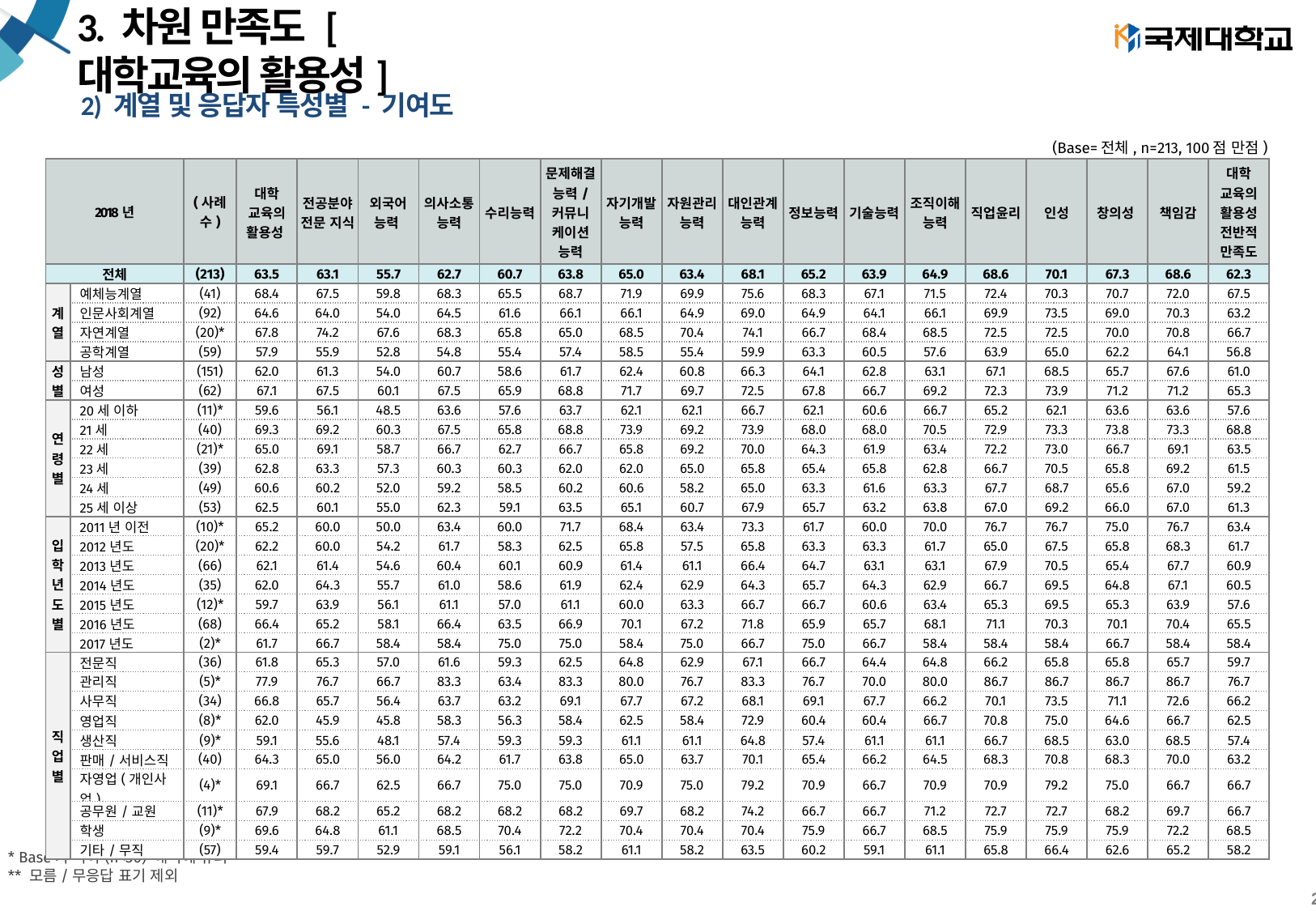

# 3. 차원 만족도 [대학교육의 활용성]
2) 계열 및 응답자 특성별 - 기여도
(Base=전체, n=213, 100점 만점)
| 2018년 |  | (사례수) | 대학 교육의 활용성 | 전공분야 전문 지식 | 외국어 능력 | 의사소통능력 | 수리능력 | 문제해결능력/ 커뮤니 케이션 능력 | 자기개발능력 | 자원관리능력 | 대인관계능력 | 정보능력 | 기술능력 | 조직이해능력 | 직업윤리 | 인성 | 창의성 | 책임감 | 대학 교육의 활용성 전반적 만족도 |
| --- | --- | --- | --- | --- | --- | --- | --- | --- | --- | --- | --- | --- | --- | --- | --- | --- | --- | --- | --- |
| 전체 |  | (213) | 63.5 | 63.1 | 55.7 | 62.7 | 60.7 | 63.8 | 65.0 | 63.4 | 68.1 | 65.2 | 63.9 | 64.9 | 68.6 | 70.1 | 67.3 | 68.6 | 62.3 |
| 계열 | 예체능계열 | (41) | 68.4 | 67.5 | 59.8 | 68.3 | 65.5 | 68.7 | 71.9 | 69.9 | 75.6 | 68.3 | 67.1 | 71.5 | 72.4 | 70.3 | 70.7 | 72.0 | 67.5 |
|  | 인문사회계열 | (92) | 64.6 | 64.0 | 54.0 | 64.5 | 61.6 | 66.1 | 66.1 | 64.9 | 69.0 | 64.9 | 64.1 | 66.1 | 69.9 | 73.5 | 69.0 | 70.3 | 63.2 |
|  | 자연계열 | (20)\* | 67.8 | 74.2 | 67.6 | 68.3 | 65.8 | 65.0 | 68.5 | 70.4 | 74.1 | 66.7 | 68.4 | 68.5 | 72.5 | 72.5 | 70.0 | 70.8 | 66.7 |
|  | 공학계열 | (59) | 57.9 | 55.9 | 52.8 | 54.8 | 55.4 | 57.4 | 58.5 | 55.4 | 59.9 | 63.3 | 60.5 | 57.6 | 63.9 | 65.0 | 62.2 | 64.1 | 56.8 |
| 성별 | 남성 | (151) | 62.0 | 61.3 | 54.0 | 60.7 | 58.6 | 61.7 | 62.4 | 60.8 | 66.3 | 64.1 | 62.8 | 63.1 | 67.1 | 68.5 | 65.7 | 67.6 | 61.0 |
|  | 여성 | (62) | 67.1 | 67.5 | 60.1 | 67.5 | 65.9 | 68.8 | 71.7 | 69.7 | 72.5 | 67.8 | 66.7 | 69.2 | 72.3 | 73.9 | 71.2 | 71.2 | 65.3 |
| 연령별 | 20세 이하 | (11)\* | 59.6 | 56.1 | 48.5 | 63.6 | 57.6 | 63.7 | 62.1 | 62.1 | 66.7 | 62.1 | 60.6 | 66.7 | 65.2 | 62.1 | 63.6 | 63.6 | 57.6 |
|  | 21세 | (40) | 69.3 | 69.2 | 60.3 | 67.5 | 65.8 | 68.8 | 73.9 | 69.2 | 73.9 | 68.0 | 68.0 | 70.5 | 72.9 | 73.3 | 73.8 | 73.3 | 68.8 |
|  | 22세 | (21)\* | 65.0 | 69.1 | 58.7 | 66.7 | 62.7 | 66.7 | 65.8 | 69.2 | 70.0 | 64.3 | 61.9 | 63.4 | 72.2 | 73.0 | 66.7 | 69.1 | 63.5 |
|  | 23세 | (39) | 62.8 | 63.3 | 57.3 | 60.3 | 60.3 | 62.0 | 62.0 | 65.0 | 65.8 | 65.4 | 65.8 | 62.8 | 66.7 | 70.5 | 65.8 | 69.2 | 61.5 |
|  | 24세 | (49) | 60.6 | 60.2 | 52.0 | 59.2 | 58.5 | 60.2 | 60.6 | 58.2 | 65.0 | 63.3 | 61.6 | 63.3 | 67.7 | 68.7 | 65.6 | 67.0 | 59.2 |
|  | 25세 이상 | (53) | 62.5 | 60.1 | 55.0 | 62.3 | 59.1 | 63.5 | 65.1 | 60.7 | 67.9 | 65.7 | 63.2 | 63.8 | 67.0 | 69.2 | 66.0 | 67.0 | 61.3 |
| 입학 년도별 | 2011년 이전 | (10)\* | 65.2 | 60.0 | 50.0 | 63.4 | 60.0 | 71.7 | 68.4 | 63.4 | 73.3 | 61.7 | 60.0 | 70.0 | 76.7 | 76.7 | 75.0 | 76.7 | 63.4 |
|  | 2012년도 | (20)\* | 62.2 | 60.0 | 54.2 | 61.7 | 58.3 | 62.5 | 65.8 | 57.5 | 65.8 | 63.3 | 63.3 | 61.7 | 65.0 | 67.5 | 65.8 | 68.3 | 61.7 |
|  | 2013년도 | (66) | 62.1 | 61.4 | 54.6 | 60.4 | 60.1 | 60.9 | 61.4 | 61.1 | 66.4 | 64.7 | 63.1 | 63.1 | 67.9 | 70.5 | 65.4 | 67.7 | 60.9 |
|  | 2014년도 | (35) | 62.0 | 64.3 | 55.7 | 61.0 | 58.6 | 61.9 | 62.4 | 62.9 | 64.3 | 65.7 | 64.3 | 62.9 | 66.7 | 69.5 | 64.8 | 67.1 | 60.5 |
|  | 2015년도 | (12)\* | 59.7 | 63.9 | 56.1 | 61.1 | 57.0 | 61.1 | 60.0 | 63.3 | 66.7 | 66.7 | 60.6 | 63.4 | 65.3 | 69.5 | 65.3 | 63.9 | 57.6 |
|  | 2016년도 | (68) | 66.4 | 65.2 | 58.1 | 66.4 | 63.5 | 66.9 | 70.1 | 67.2 | 71.8 | 65.9 | 65.7 | 68.1 | 71.1 | 70.3 | 70.1 | 70.4 | 65.5 |
|  | 2017년도 | (2)\* | 61.7 | 66.7 | 58.4 | 58.4 | 75.0 | 75.0 | 58.4 | 75.0 | 66.7 | 75.0 | 66.7 | 58.4 | 58.4 | 58.4 | 66.7 | 58.4 | 58.4 |
| 직업별 | 전문직 | (36) | 61.8 | 65.3 | 57.0 | 61.6 | 59.3 | 62.5 | 64.8 | 62.9 | 67.1 | 66.7 | 64.4 | 64.8 | 66.2 | 65.8 | 65.8 | 65.7 | 59.7 |
|  | 관리직 | (5)\* | 77.9 | 76.7 | 66.7 | 83.3 | 63.4 | 83.3 | 80.0 | 76.7 | 83.3 | 76.7 | 70.0 | 80.0 | 86.7 | 86.7 | 86.7 | 86.7 | 76.7 |
|  | 사무직 | (34) | 66.8 | 65.7 | 56.4 | 63.7 | 63.2 | 69.1 | 67.7 | 67.2 | 68.1 | 69.1 | 67.7 | 66.2 | 70.1 | 73.5 | 71.1 | 72.6 | 66.2 |
|  | 영업직 | (8)\* | 62.0 | 45.9 | 45.8 | 58.3 | 56.3 | 58.4 | 62.5 | 58.4 | 72.9 | 60.4 | 60.4 | 66.7 | 70.8 | 75.0 | 64.6 | 66.7 | 62.5 |
|  | 생산직 | (9)\* | 59.1 | 55.6 | 48.1 | 57.4 | 59.3 | 59.3 | 61.1 | 61.1 | 64.8 | 57.4 | 61.1 | 61.1 | 66.7 | 68.5 | 63.0 | 68.5 | 57.4 |
|  | 판매/서비스직 | (40) | 64.3 | 65.0 | 56.0 | 64.2 | 61.7 | 63.8 | 65.0 | 63.7 | 70.1 | 65.4 | 66.2 | 64.5 | 68.3 | 70.8 | 68.3 | 70.0 | 63.2 |
|  | 자영업(개인사업) | (4)\* | 69.1 | 66.7 | 62.5 | 66.7 | 75.0 | 75.0 | 70.9 | 75.0 | 79.2 | 70.9 | 66.7 | 70.9 | 70.9 | 79.2 | 75.0 | 66.7 | 66.7 |
|  | 공무원/교원 | (11)\* | 67.9 | 68.2 | 65.2 | 68.2 | 68.2 | 68.2 | 69.7 | 68.2 | 74.2 | 66.7 | 66.7 | 71.2 | 72.7 | 72.7 | 68.2 | 69.7 | 66.7 |
|  | 학생 | (9)\* | 69.6 | 64.8 | 61.1 | 68.5 | 70.4 | 72.2 | 70.4 | 70.4 | 70.4 | 75.9 | 66.7 | 68.5 | 75.9 | 75.9 | 75.9 | 72.2 | 68.5 |
|  | 기타/무직 | (57) | 59.4 | 59.7 | 52.9 | 59.1 | 56.1 | 58.2 | 61.1 | 58.2 | 63.5 | 60.2 | 59.1 | 61.1 | 65.8 | 66.4 | 62.6 | 65.2 | 58.2 |
* Base가 작아(n<30) 해석에 유의
** 모름/무응답 표기 제외